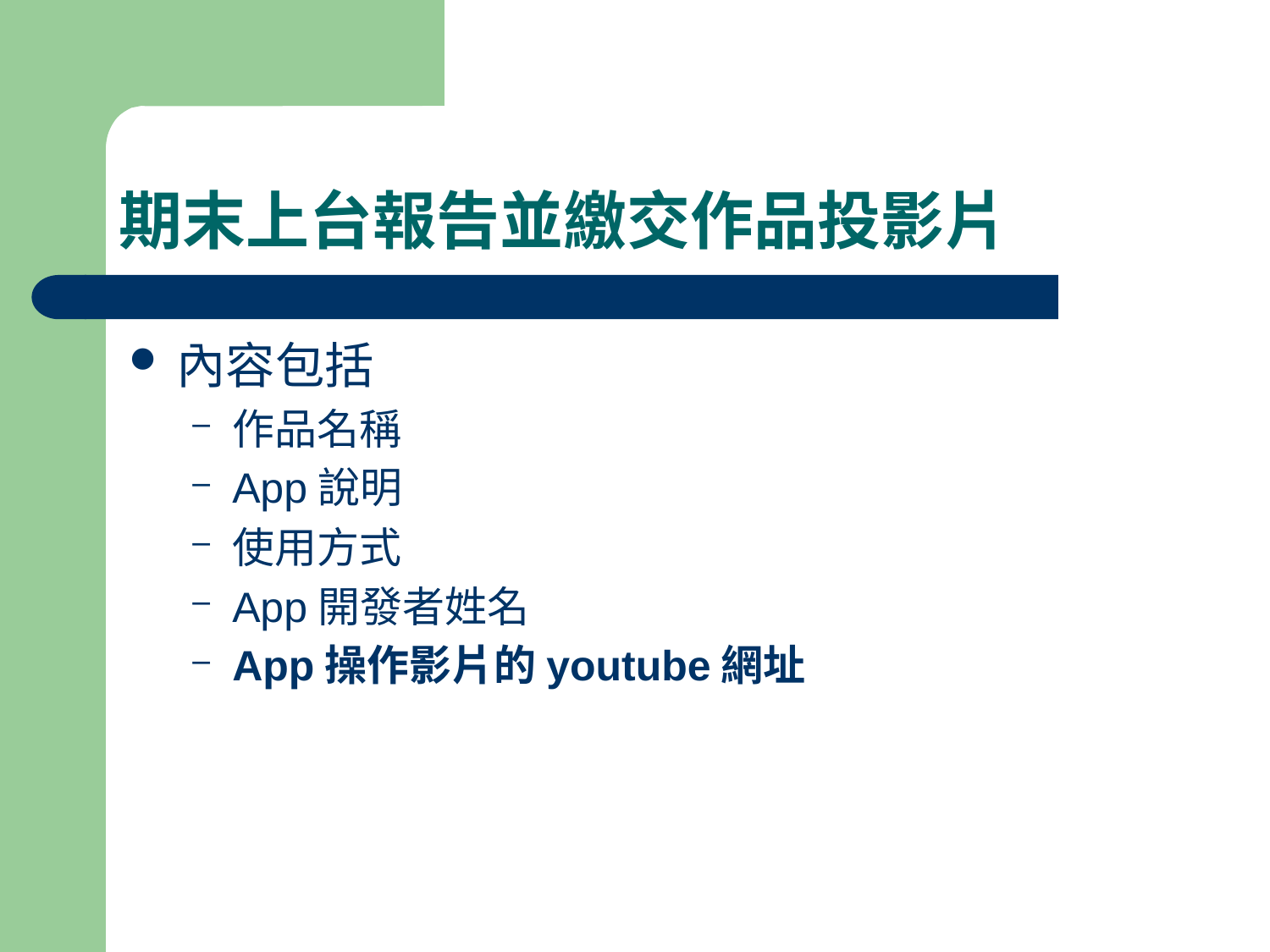

# 期末上台報告並繳交作品投影片
內容包括
作品名稱
App說明
使用方式
App開發者姓名
App操作影片的youtube網址